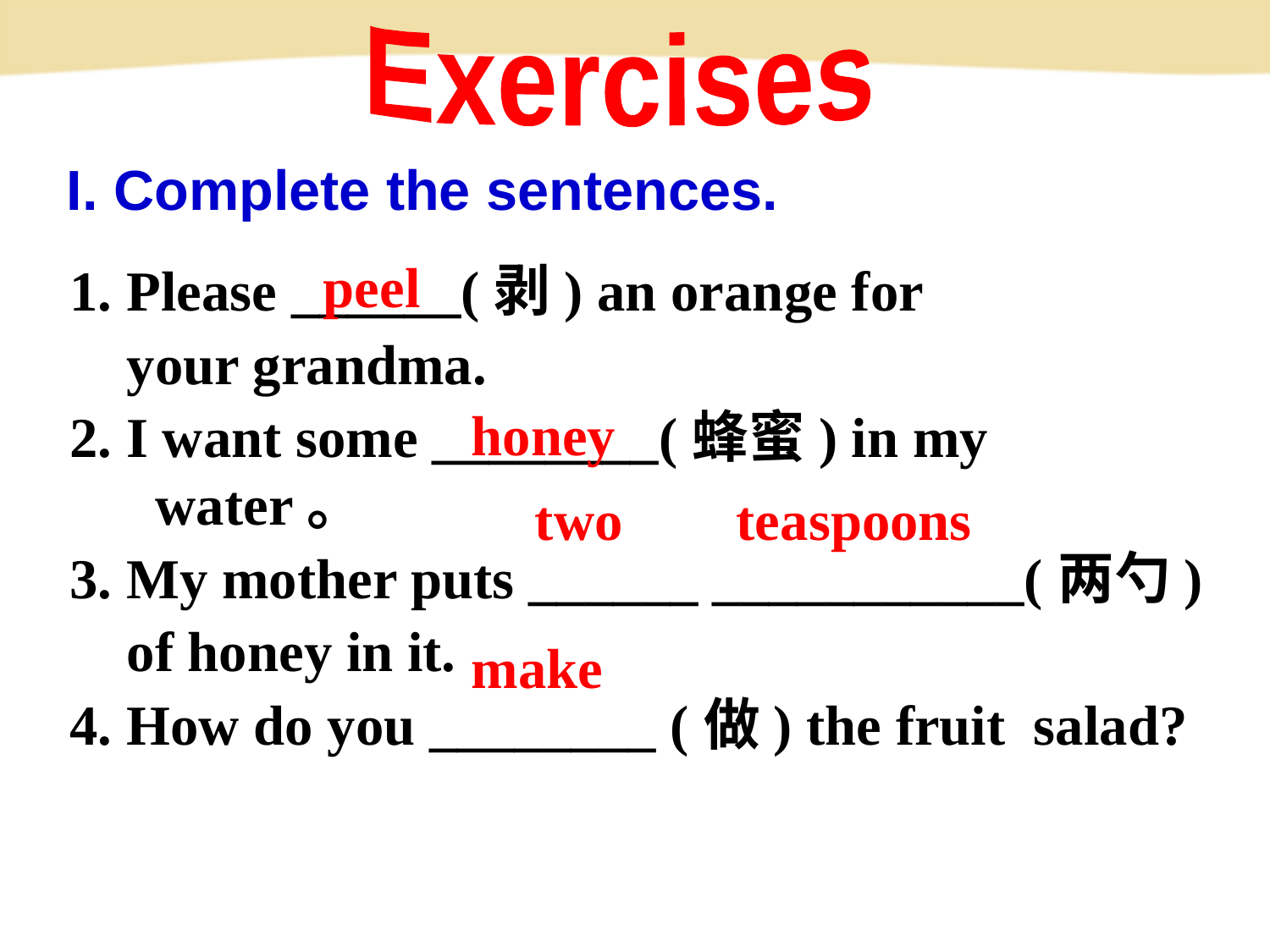

Exercises
I. Complete the sentences.
peel
1. Please ______(剥) an orange for
    your grandma.
2. I want some ________(蜂蜜) in my water。
3. My mother puts ______ ___________(两勺)
    of honey in it.
4. How do you ________ (做) the fruit  salad?
honey
two        teaspoons
make